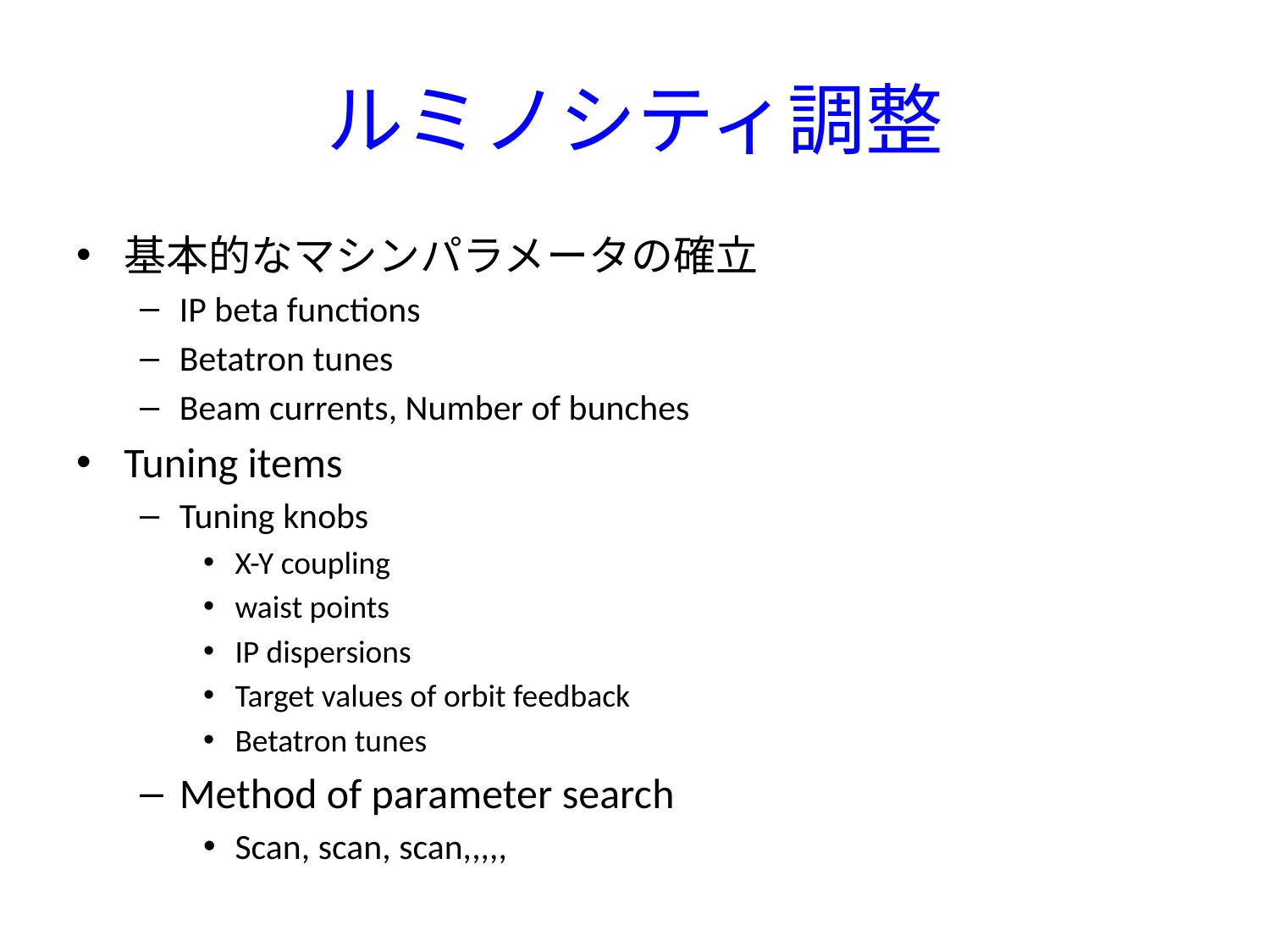

# ルミノシティ調整
基本的なマシンパラメータの確立
IP beta functions
Betatron tunes
Beam currents, Number of bunches
Tuning items
Tuning knobs
X-Y coupling
waist points
IP dispersions
Target values of orbit feedback
Betatron tunes
Method of parameter search
Scan, scan, scan,,,,,